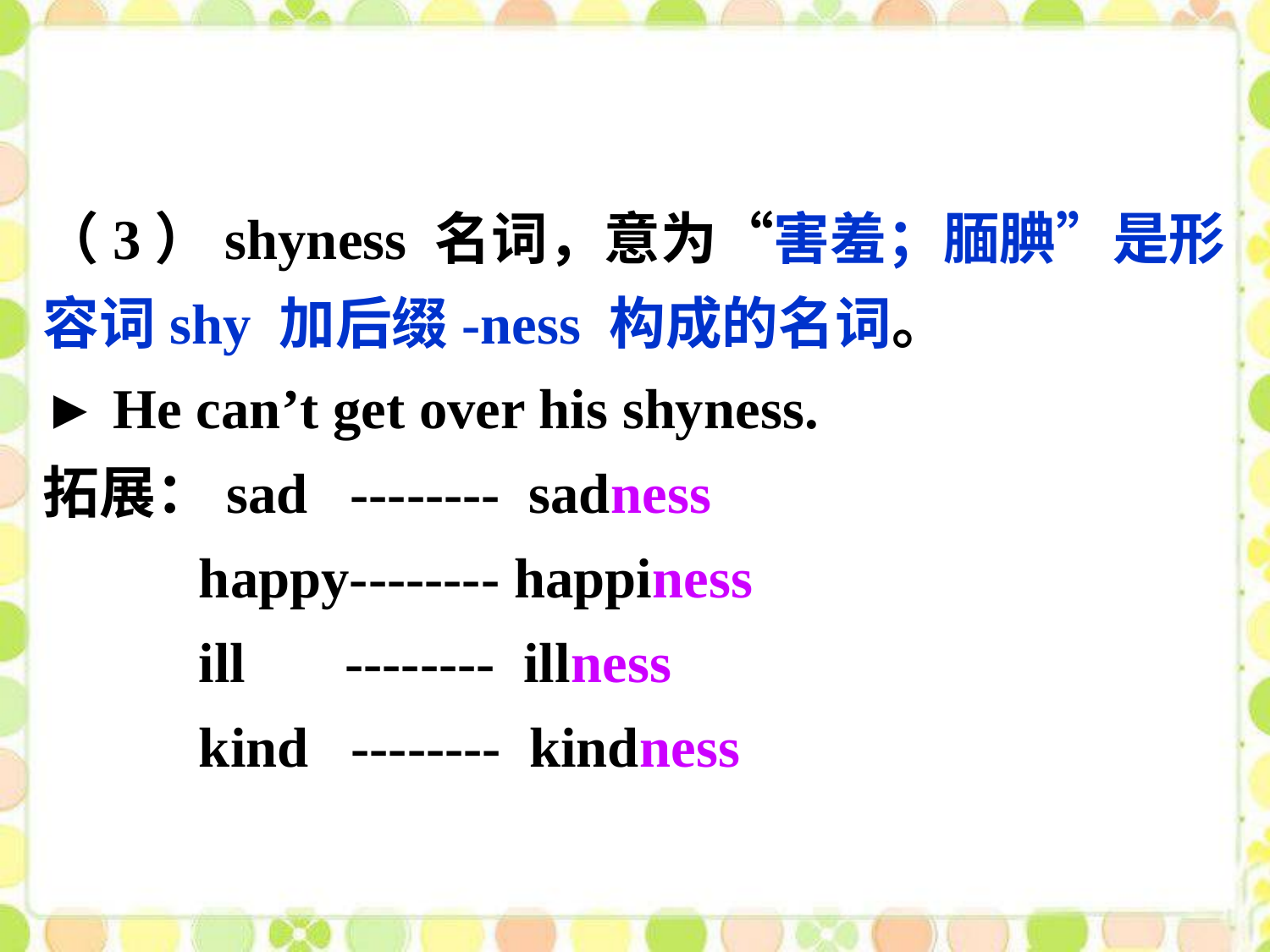

（3）shyness 名词，意为“害羞；腼腆”是形
容词shy 加后缀-ness 构成的名词。
► He can’t get over his shyness.
拓展：sad   --------  sadness
           happy-------- happiness
           ill       --------  illness
           kind   --------  kindness